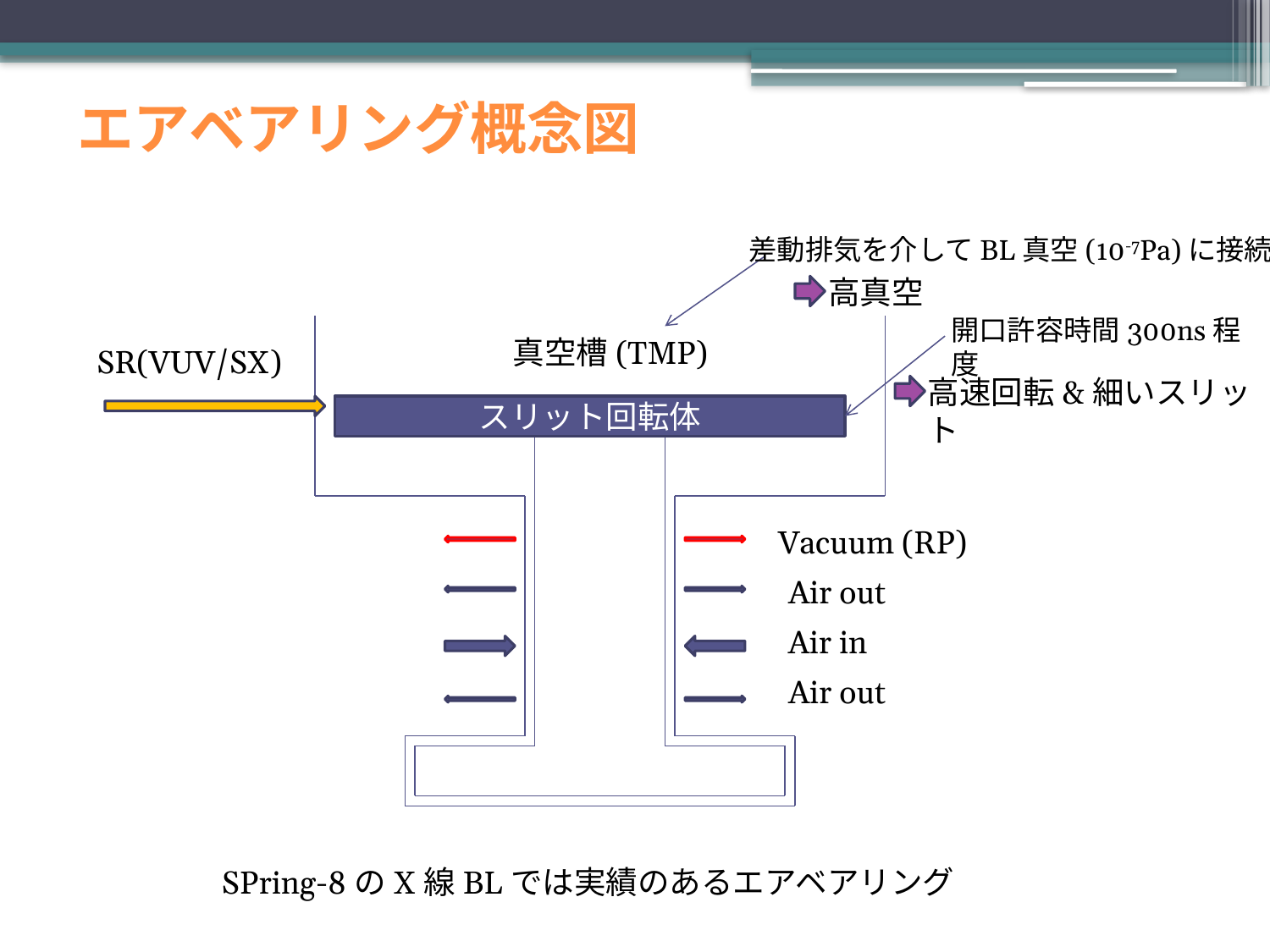

# エアベアリング概念図
差動排気を介してBL真空(10-7Pa)に接続
高真空

開口許容時間300ns程度

真空槽(TMP)
SR(VUV/SX)
高速回転&細いスリット

スリット回転体
Vacuum (RP)

Air out

Air in

Air out

SPring-8のX線BLでは実績のあるエアベアリング